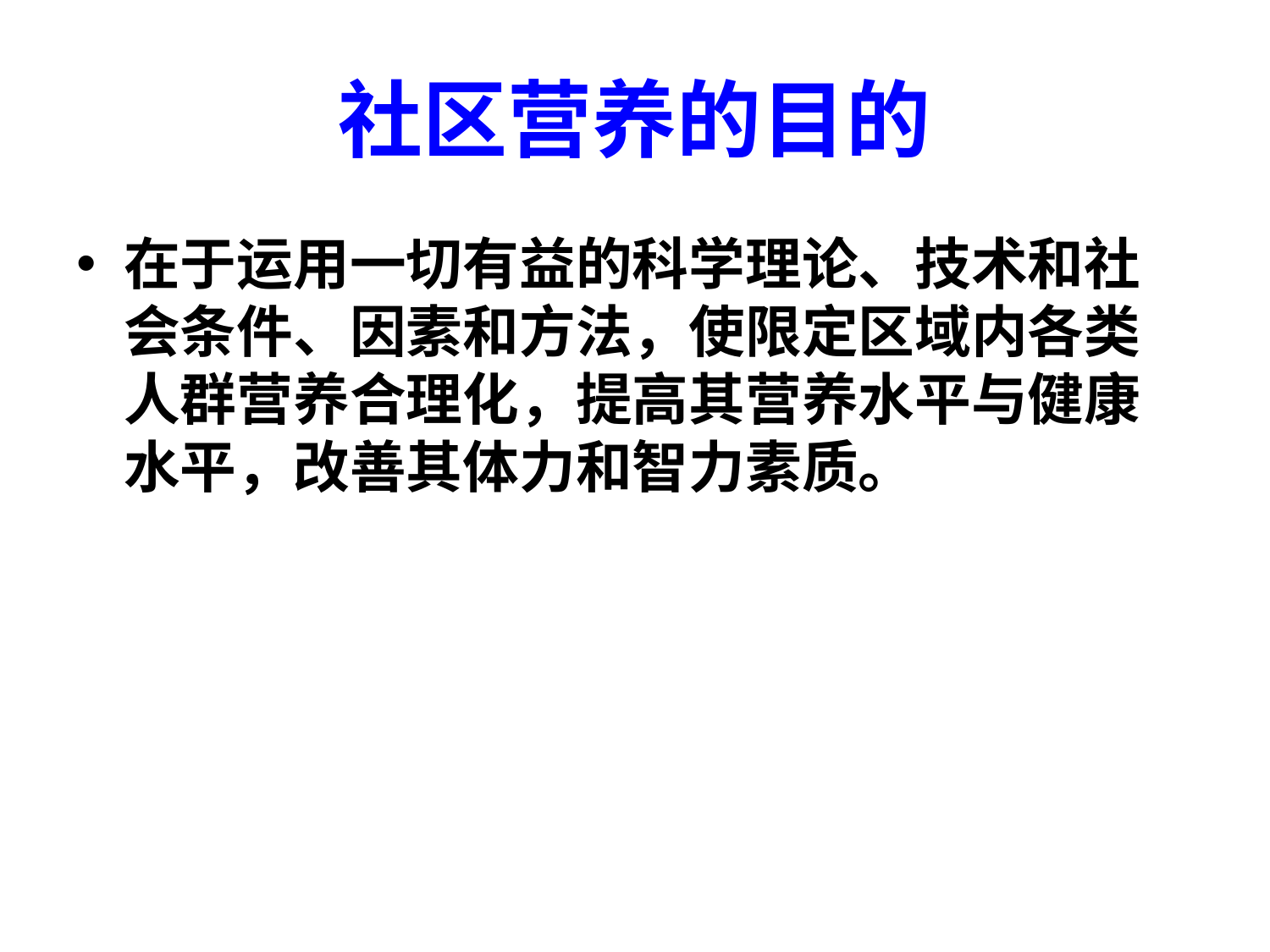

# 社区营养的目的
在于运用一切有益的科学理论、技术和社会条件、因素和方法，使限定区域内各类人群营养合理化，提高其营养水平与健康水平，改善其体力和智力素质。